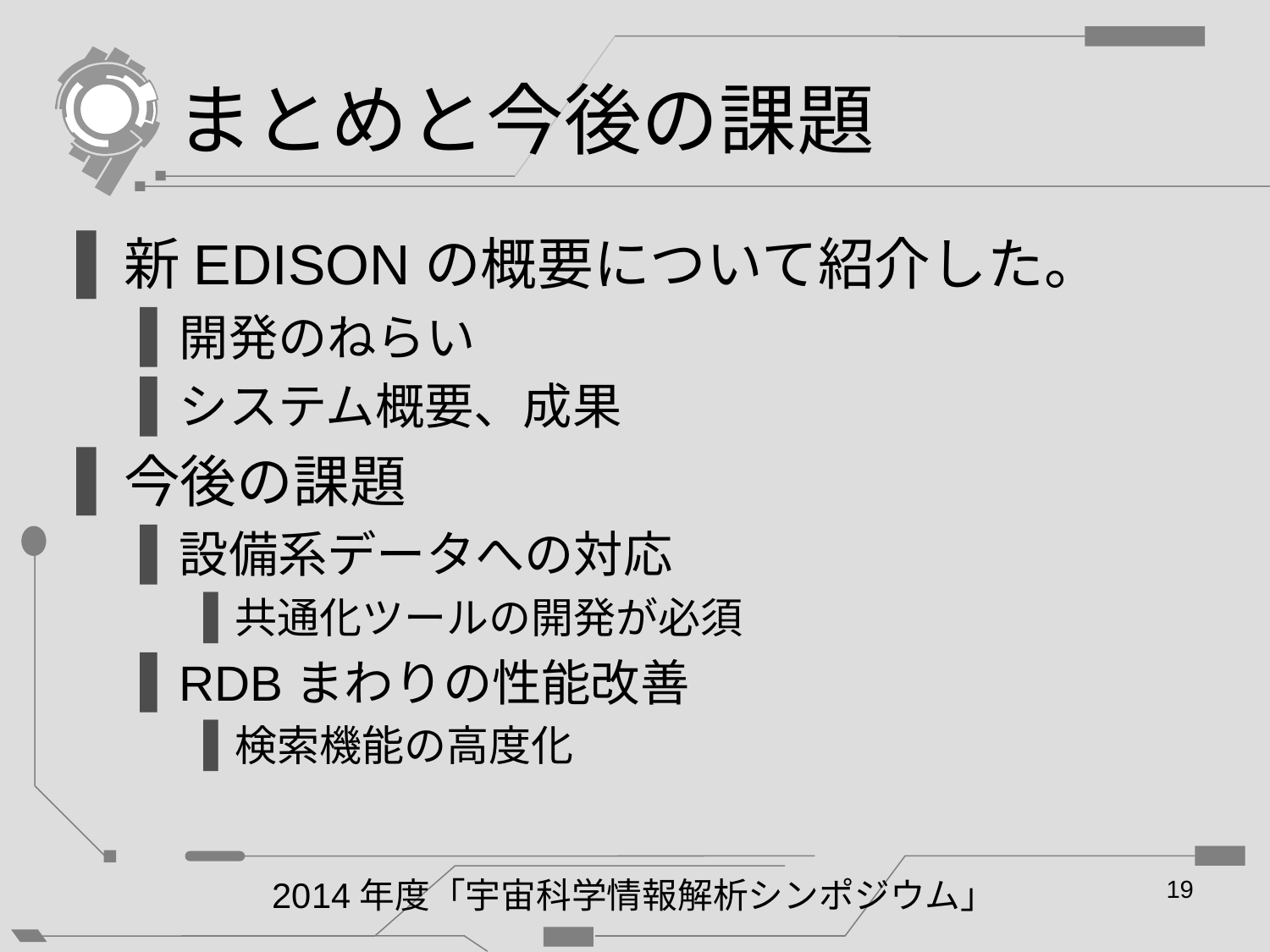

# まとめと今後の課題
新EDISONの概要について紹介した。
開発のねらい
システム概要、成果
今後の課題
設備系データへの対応
共通化ツールの開発が必須
RDBまわりの性能改善
検索機能の高度化
2014年度「宇宙科学情報解析シンポジウム」
19